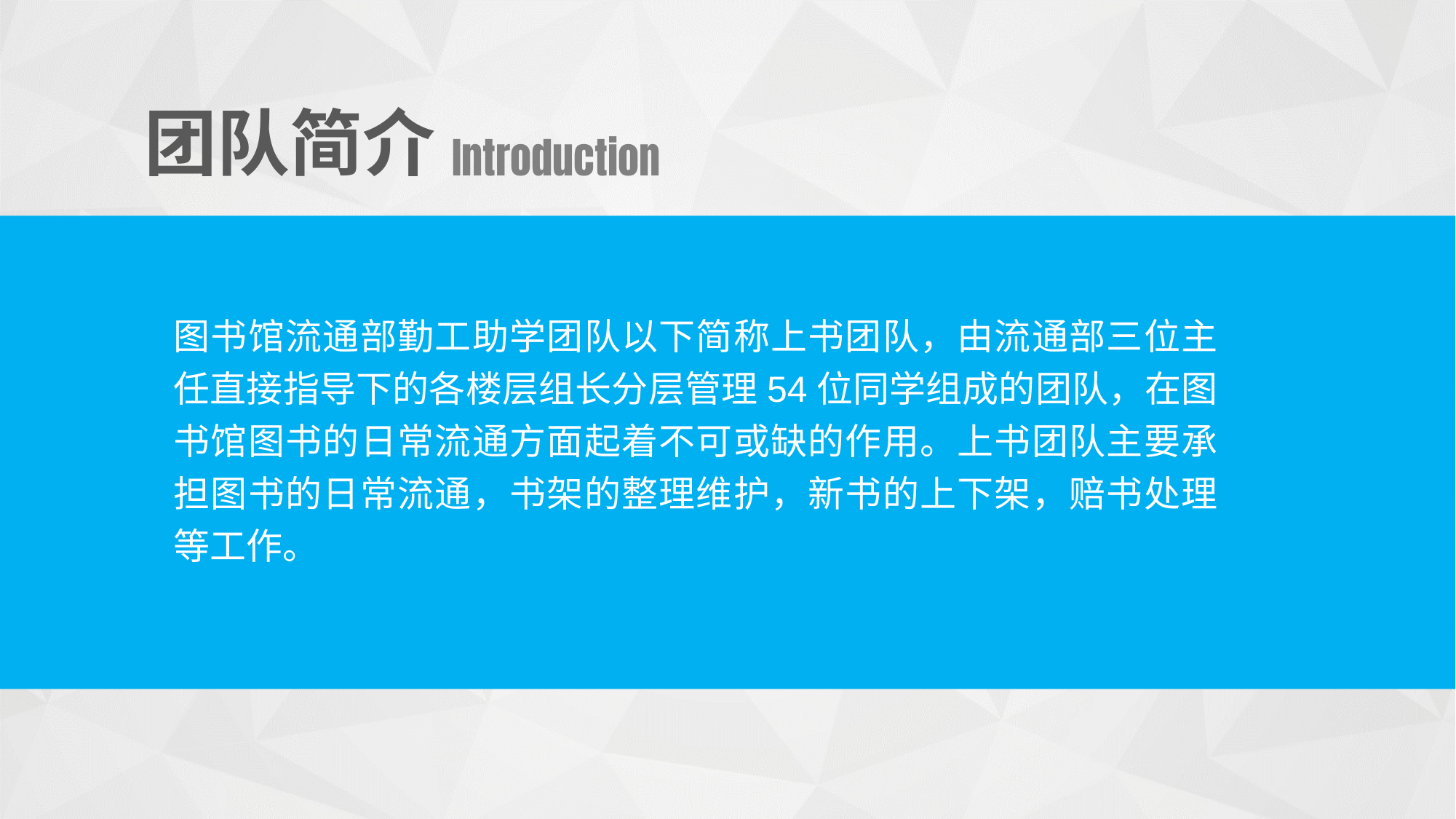

团队简介
Introduction

图书馆流通部勤工助学团队以下简称上书团队，由流通部三位主任直接指导下的各楼层组长分层管理54位同学组成的团队，在图书馆图书的日常流通方面起着不可或缺的作用。上书团队主要承担图书的日常流通，书架的整理维护，新书的上下架，赔书处理等工作。